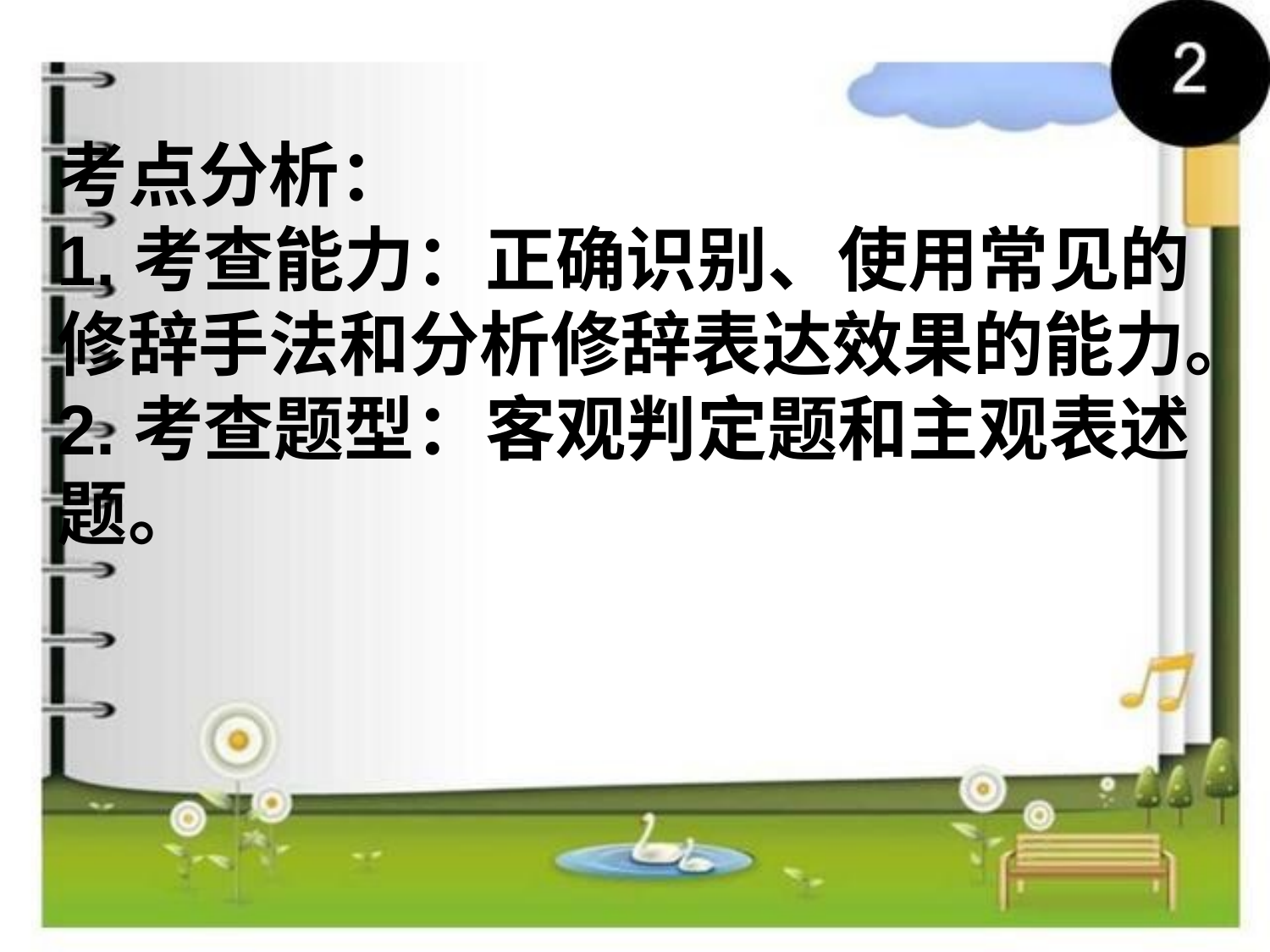

考点分析：
1.考查能力：正确识别、使用常见的修辞手法和分析修辞表达效果的能力。
2.考查题型：客观判定题和主观表述题。